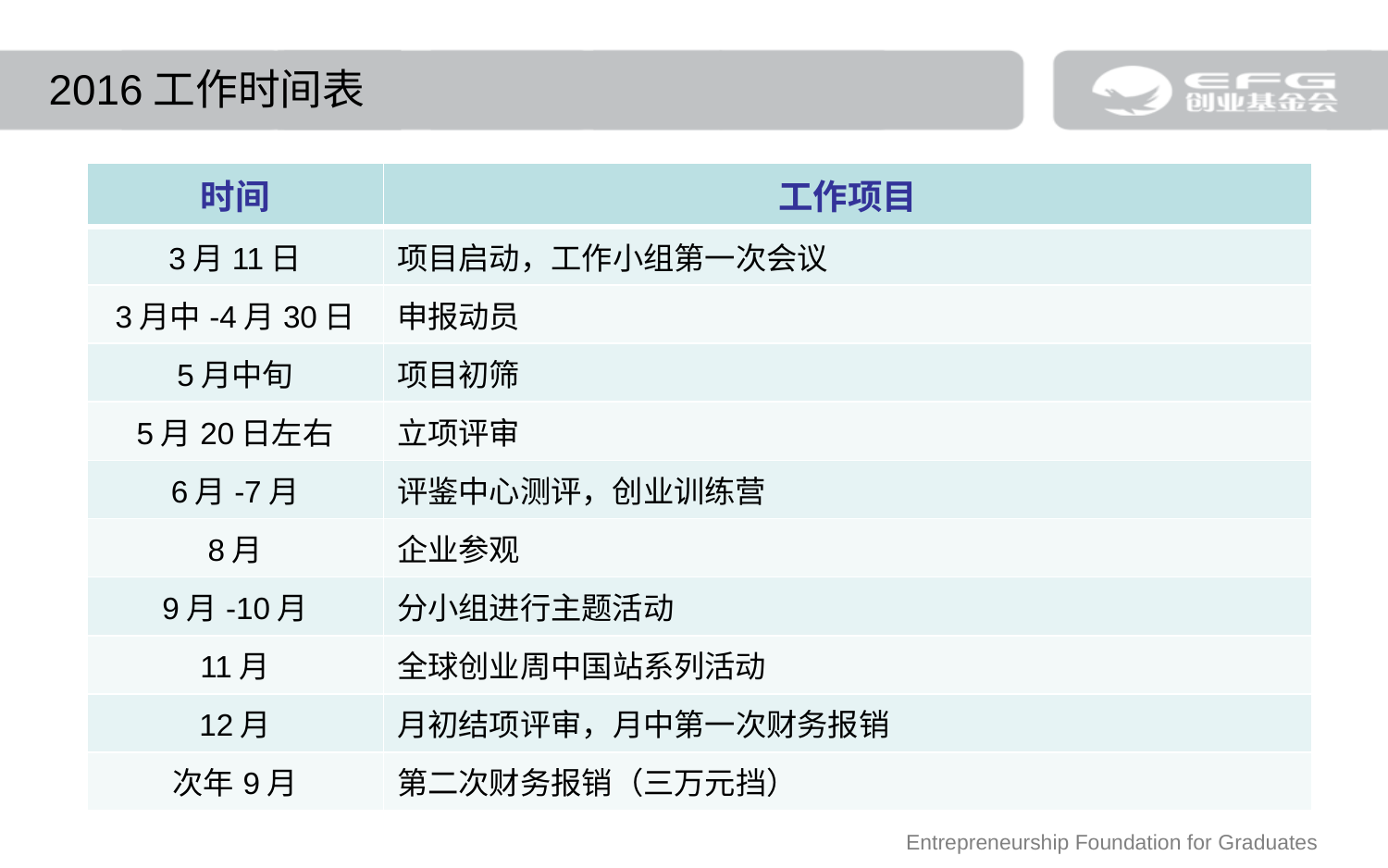

# 2016工作时间表
| 时间 | 工作项目 |
| --- | --- |
| 3月11日 | 项目启动，工作小组第一次会议 |
| 3月中-4月30日 | 申报动员 |
| 5月中旬 | 项目初筛 |
| 5月20日左右 | 立项评审 |
| 6月-7月 | 评鉴中心测评，创业训练营 |
| 8月 | 企业参观 |
| 9月-10月 | 分小组进行主题活动 |
| 11月 | 全球创业周中国站系列活动 |
| 12月 | 月初结项评审，月中第一次财务报销 |
| 次年9月 | 第二次财务报销（三万元挡） |